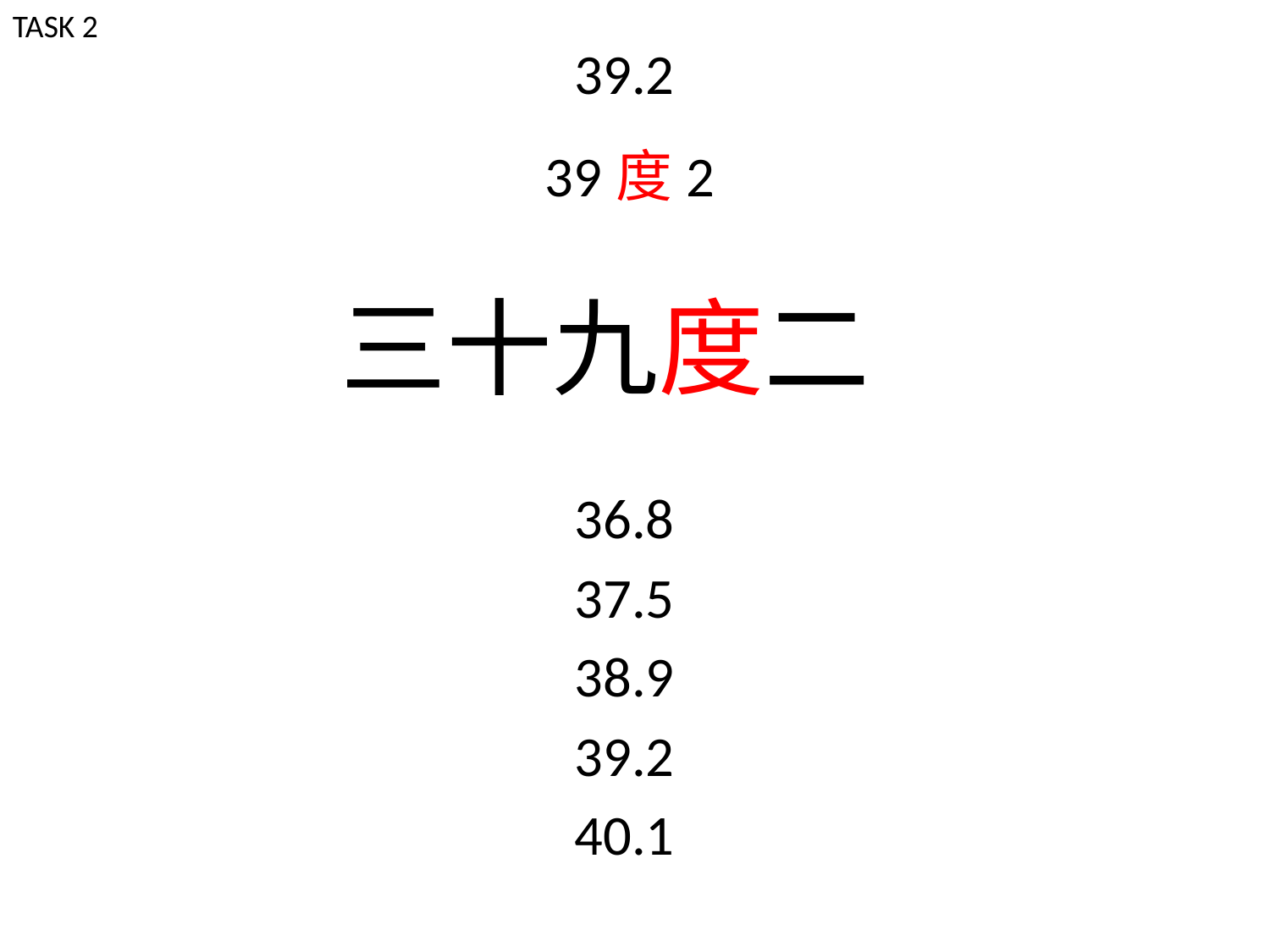

TASK 2
39.2

39度2

三十九度二
36.8
37.5
38.9
39.2
40.1